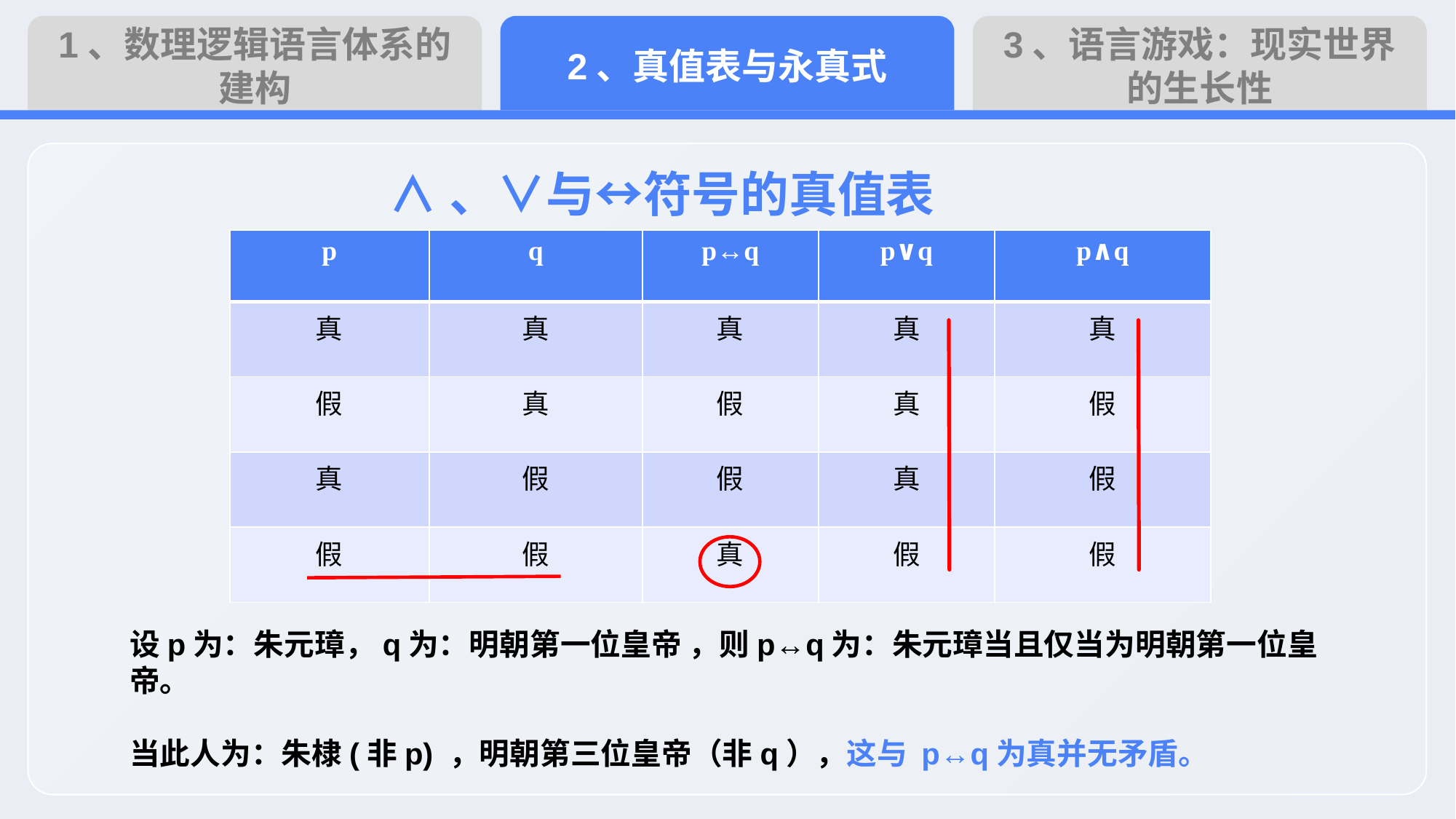

1、数理逻辑语言体系的建构
2、真值表与永真式
3、语言游戏：现实世界的生长性

      ∧、∨与↔符号的真值表
| p | q | p↔q | p∨q | p∧q |
| --- | --- | --- | --- | --- |
| 真 | 真 | 真 | 真 | 真 |
| 假 | 真 | 假 | 真 | 假 |
| 真 | 假 | 假 | 真 | 假 |
| 假 | 假 | 真 | 假 | 假 |

设p为：朱元璋，q为：明朝第一位皇帝 ，则p↔q为：朱元璋当且仅当为明朝第一位皇帝。

当此人为：朱棣(非p) ，明朝第三位皇帝（非q），这与 p↔q为真并无矛盾。